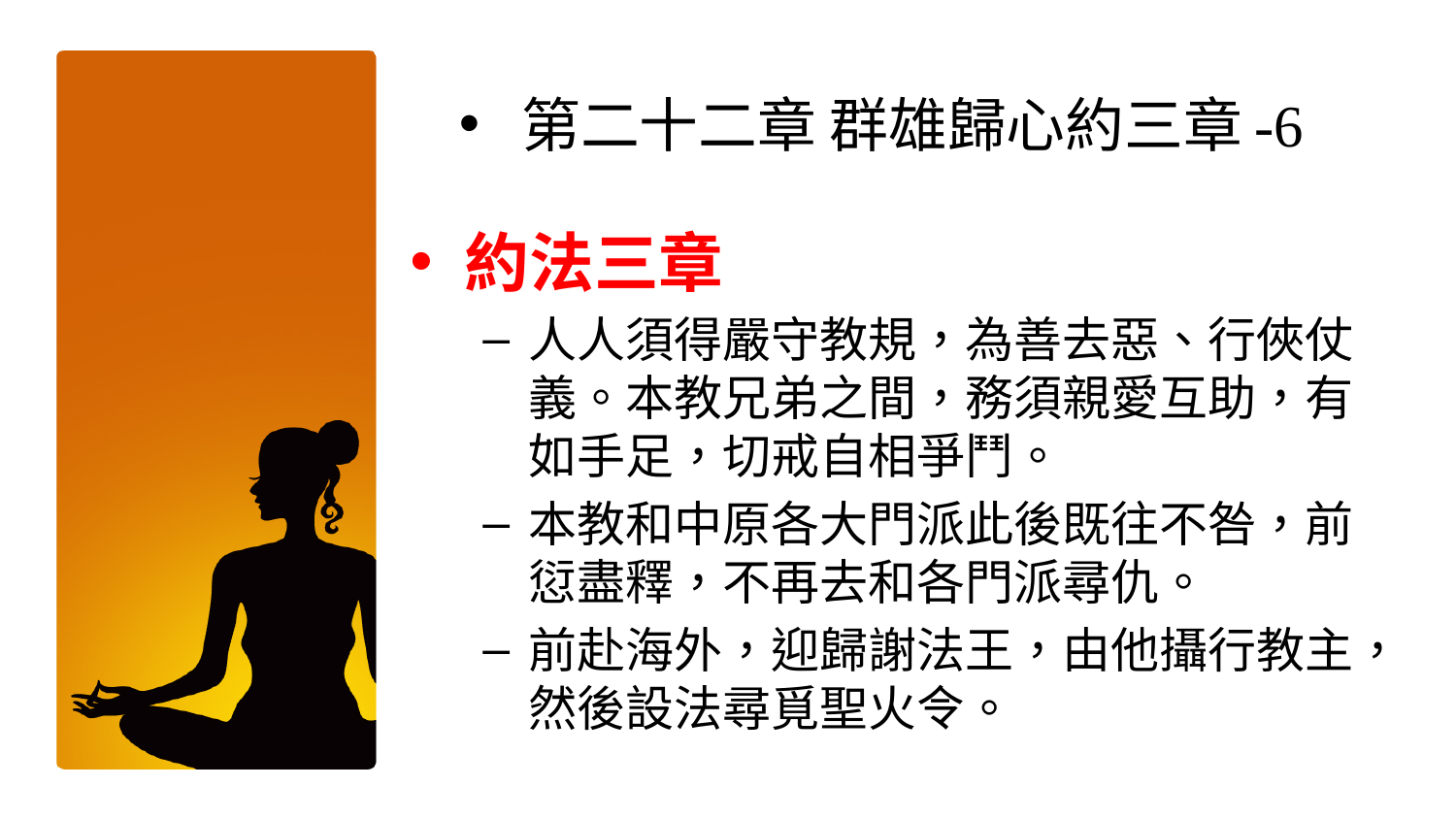

第二十二章 群雄歸心約三章-6
約法三章
人人須得嚴守教規，為善去惡、行俠仗義。本教兄弟之間，務須親愛互助，有如手足，切戒自相爭鬥。
本教和中原各大門派此後既往不咎，前愆盡釋，不再去和各門派尋仇。
前赴海外，迎歸謝法王，由他攝行教主，然後設法尋覓聖火令。